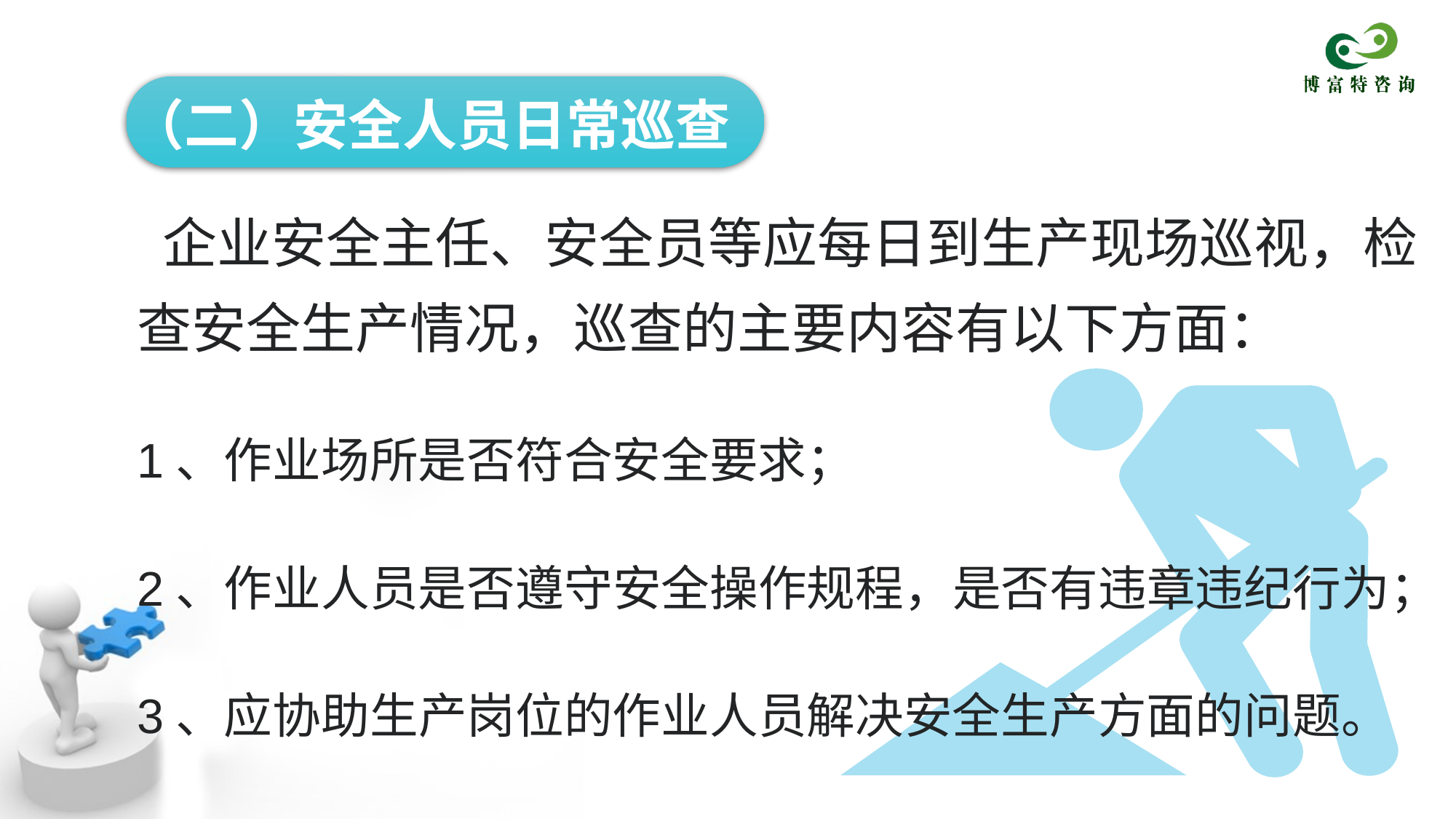

（二）安全人员日常巡查

 企业安全主任、安全员等应每日到生产现场巡视，检查安全生产情况，巡查的主要内容有以下方面：
1、作业场所是否符合安全要求；
2、作业人员是否遵守安全操作规程，是否有违章违纪行为；
3、应协助生产岗位的作业人员解决安全生产方面的问题。